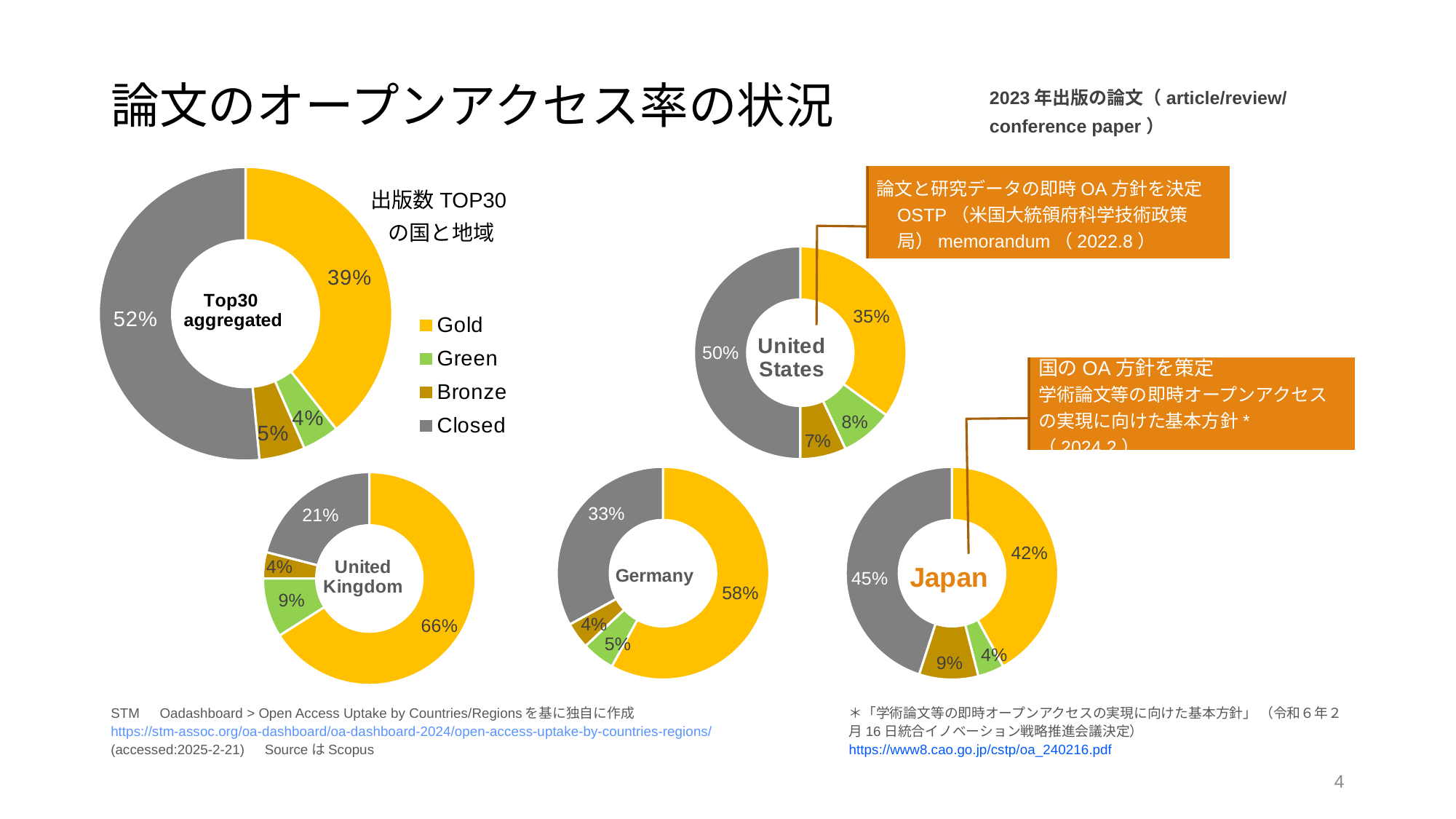

# 論文のオープンアクセス率の状況
2023年出版の論文（article/review/conference paper）

### Chart: Top30 aggregated

| Category | Top30 aggregated |
|---|---|
| Gold | 39.0 |
| Green | 4.0 |
| Bronze | 5.0 |
| Closed | 51.0 |
論文と研究データの即時OA方針を決定
OSTP（米国大統領府科学技術政策局）memorandum（2022.8）
出版数TOP30の国と地域

### Chart: United States

| Category | US |
|---|---|
| Gold | 35.0 |
| Green | 8.0 |
| Bronze | 7.0 |
| Closed | 50.0 |
国のOA方針を策定
学術論文等の即時オープンアクセスの実現に向けた基本方針* （2024.2）

### Chart: United Kingdom

| Category | Top30 aggregated |
|---|---|
| Gold | 66.0 |
| Green | 9.0 |
| Bronze | 4.0 |
| Closed | 21.0 |

### Chart: Germany

| Category | Germany |
|---|---|
| Gold | 58.0 |
| Green | 5.0 |
| Bronze | 4.0 |
| Closed | 33.0 |

### Chart: Japan

| Category | Top30 aggregated |
|---|---|
| Gold | 42.0 |
| Green | 4.0 |
| Bronze | 9.0 |
| Closed | 45.0 |
STM　Oadashboard > Open Access Uptake by Countries/Regionsを基に独自に作成
https://stm-assoc.org/oa-dashboard/oa-dashboard-2024/open-access-uptake-by-countries-regions/　(accessed:2025-2-21)　SourceはScopus
＊「学術論文等の即時オープンアクセスの実現に向けた基本方針」 （令和６年２月16日統合イノベーション戦略推進会議決定）
https://www8.cao.go.jp/cstp/oa_240216.pdf
4